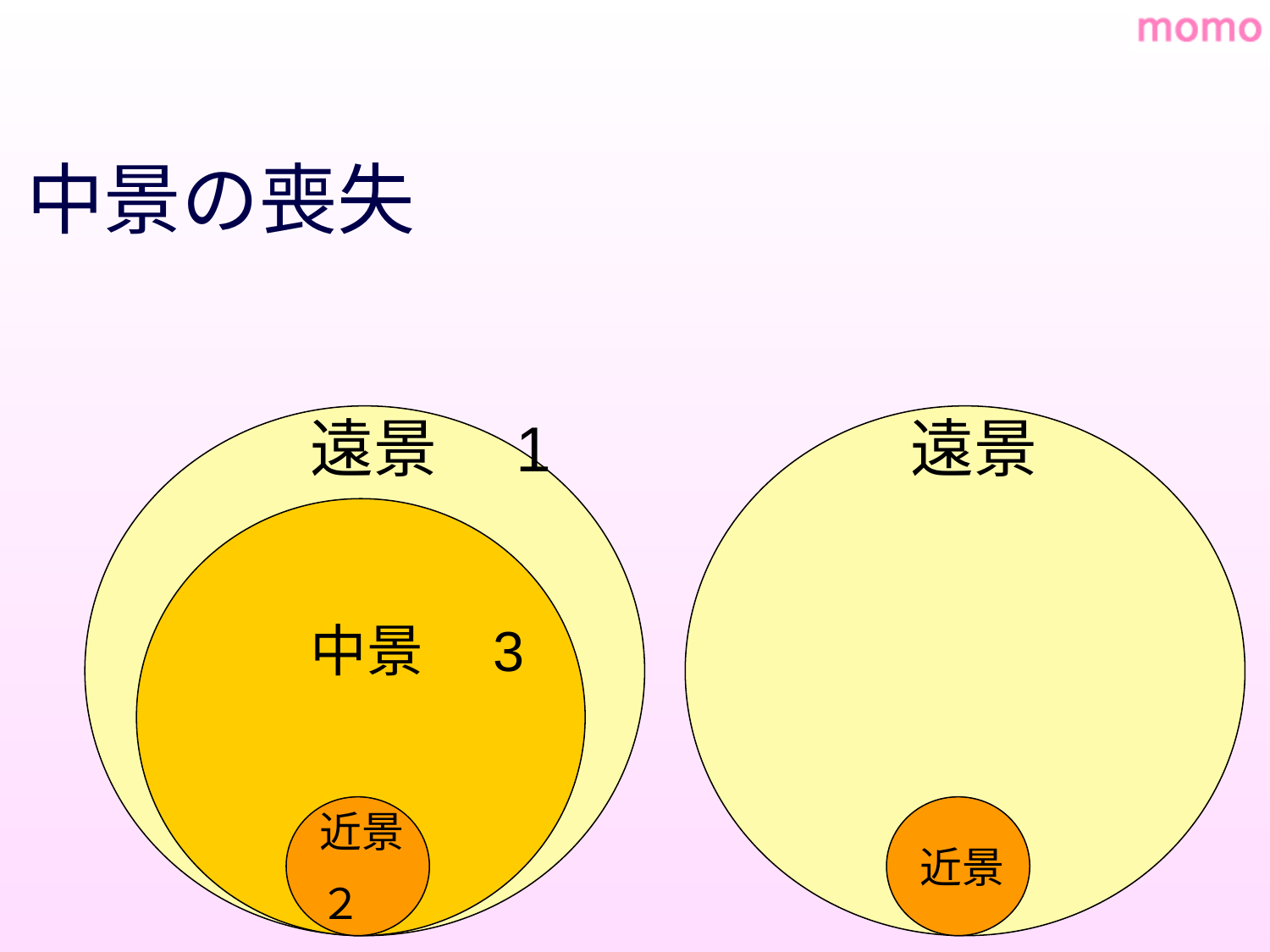

# 中景の喪失

遠景　1

中景　3
近景
２

遠景
近景